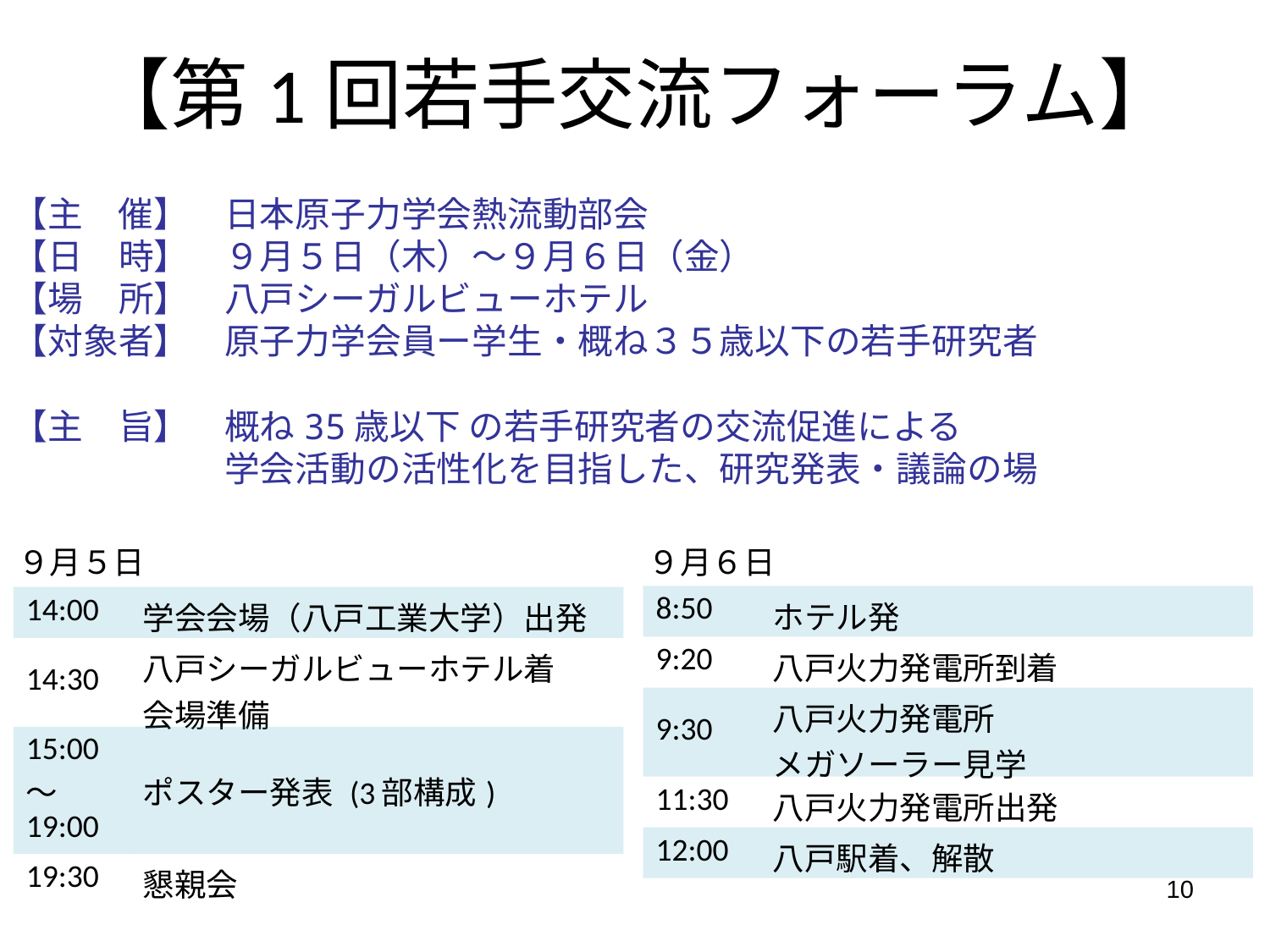

【第1回若手交流フォーラム】
【主　催】　日本原子力学会熱流動部会
【日　時】　９月５日（木）～９月６日（金）
【場　所】　八戸シーガルビューホテル
【対象者】　原子力学会員ー学生・概ね３５歳以下の若手研究者

【主　旨】　概ね35歳以下 の若手研究者の交流促進による
　　　　　　学会活動の活性化を目指した、研究発表・議論の場
９月５日
９月６日
| 8:50 | ホテル発 |
| --- | --- |
| 9:20 | 八戸火力発電所到着 |
| 9:30 | 八戸火力発電所 メガソーラー見学 |
| 11:30 | 八戸火力発電所出発 |
| 12:00 | 八戸駅着、解散 |
| 14:00 | 学会会場（八戸工業大学）出発 |
| --- | --- |
| 14:30 | 八戸シーガルビューホテル着 会場準備 |
| 15:00～19:00 | ポスター発表 (3部構成) |
| 19:30 | 懇親会 |
10